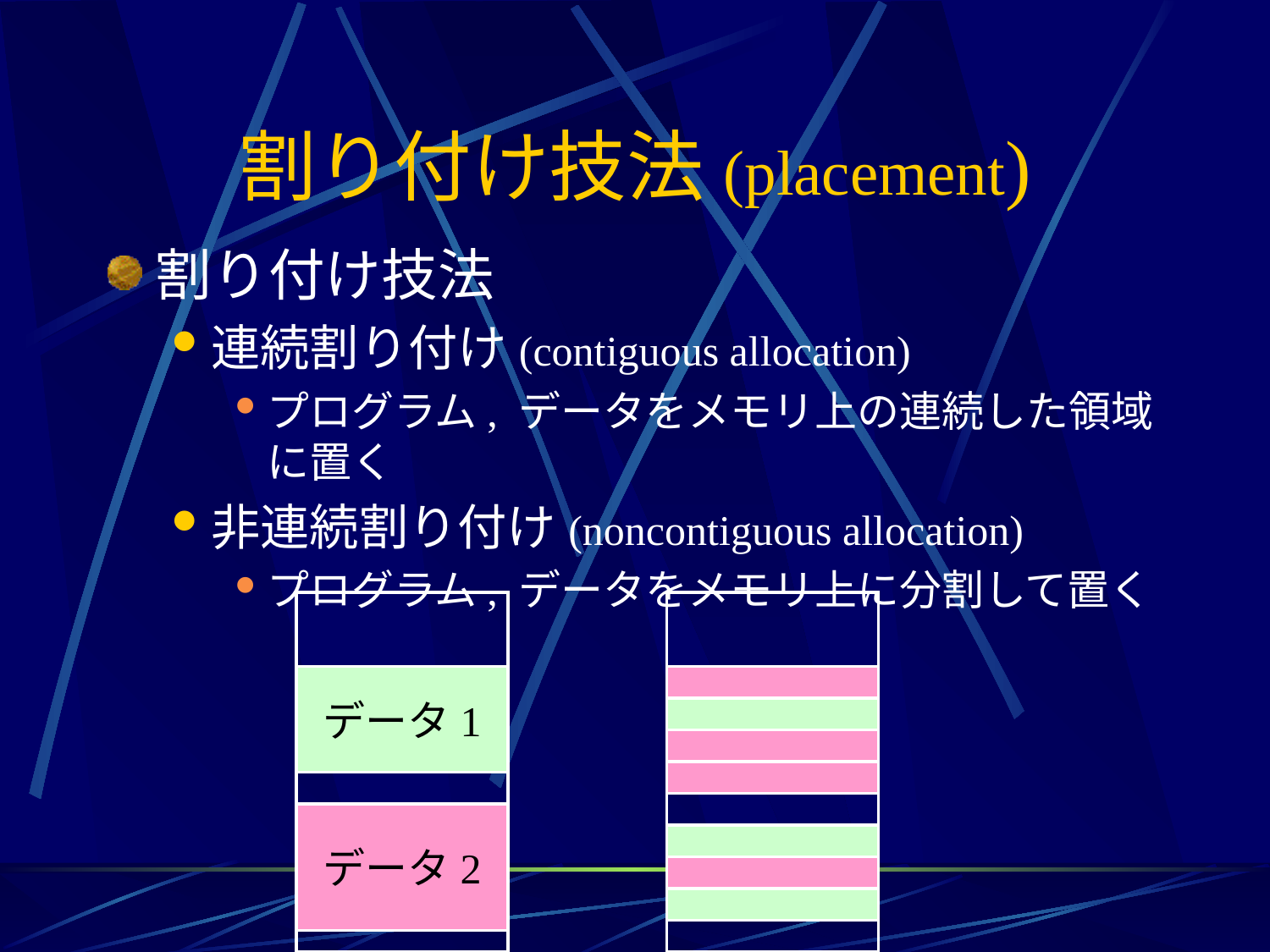

# 割り付け技法(placement)
割り付け技法
連続割り付け(contiguous allocation)
プログラム, データをメモリ上の連続した領域に置く
非連続割り付け(noncontiguous allocation)
プログラム, データをメモリ上に分割して置く

データ1

データ2